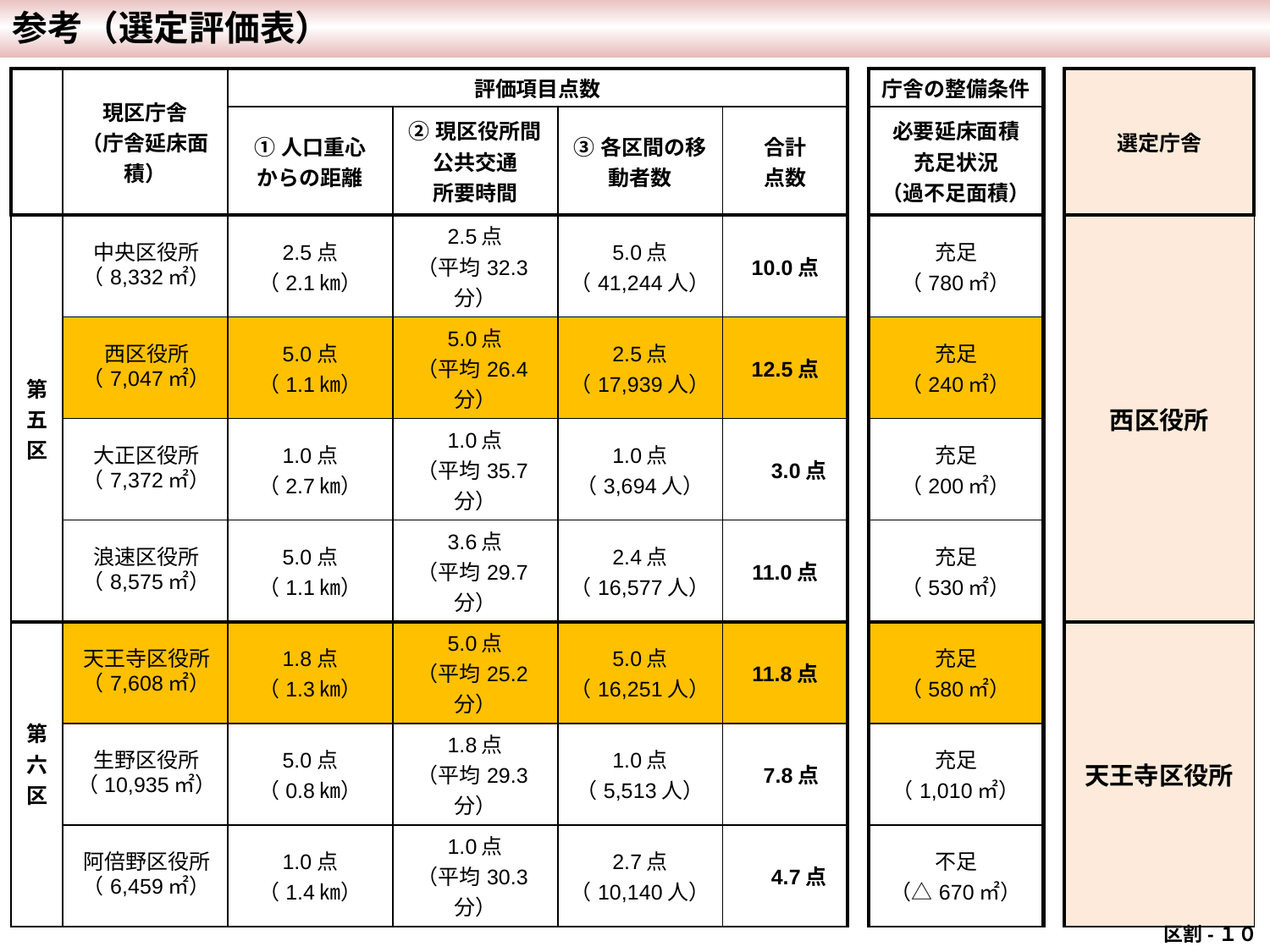

参考（選定評価表）

|  | 現区庁舎 （庁舎延床面積） | 評価項目点数 |  |  |  |  | 庁舎の整備条件 |  | 選定庁舎 |
| --- | --- | --- | --- | --- | --- | --- | --- | --- | --- |
|  |  | ①人口重心 からの距離 | ②現区役所間 公共交通 所要時間 | ③各区間の移動者数 | 合計 点数 |  | 必要延床面積 充足状況 （過不足面積） |  |  |
| 第 五 区 | 中央区役所 （8,332㎡） | 2.5点 （2.1㎞） | 2.5点 （平均32.3分） | 5.0点 （41,244人） | 10.0点 |  | 充足 （780㎡） |  | 西区役所 |
|  | 西区役所 （7,047㎡） | 5.0点 （1.1㎞） | 5.0点 （平均26.4分） | 2.5点 （17,939人） | 12.5点 |  | 充足 （240㎡） |  |  |
|  | 大正区役所 （7,372㎡） | 1.0点 （2.7㎞） | 1.0点 （平均35.7分） | 1.0点 （3,694人） | 3.0点 |  | 充足 （200㎡） |  |  |
|  | 浪速区役所 （8,575㎡） | 5.0点 （1.1㎞） | 3.6点 （平均29.7分） | 2.4点 （16,577人） | 11.0点 |  | 充足 （530㎡） |  |  |
| 第 六 区 | 天王寺区役所 （7,608㎡） | 1.8点 （1.3㎞） | 5.0点 （平均25.2分） | 5.0点 （16,251人） | 11.8点 |  | 充足 （580㎡） |  | 天王寺区役所 |
|  | 生野区役所 （10,935㎡） | 5.0点 （0.8㎞） | 1.8点 （平均29.3分） | 1.0点 （5,513人） | 7.8点 |  | 充足 （1,010㎡） |  |  |
|  | 阿倍野区役所 （6,459㎡） | 1.0点 （1.4㎞） | 1.0点 （平均30.3分） | 2.7点 （10,140人） | 4.7点 |  | 不足 （△670㎡） |  |  |
 区割-１０